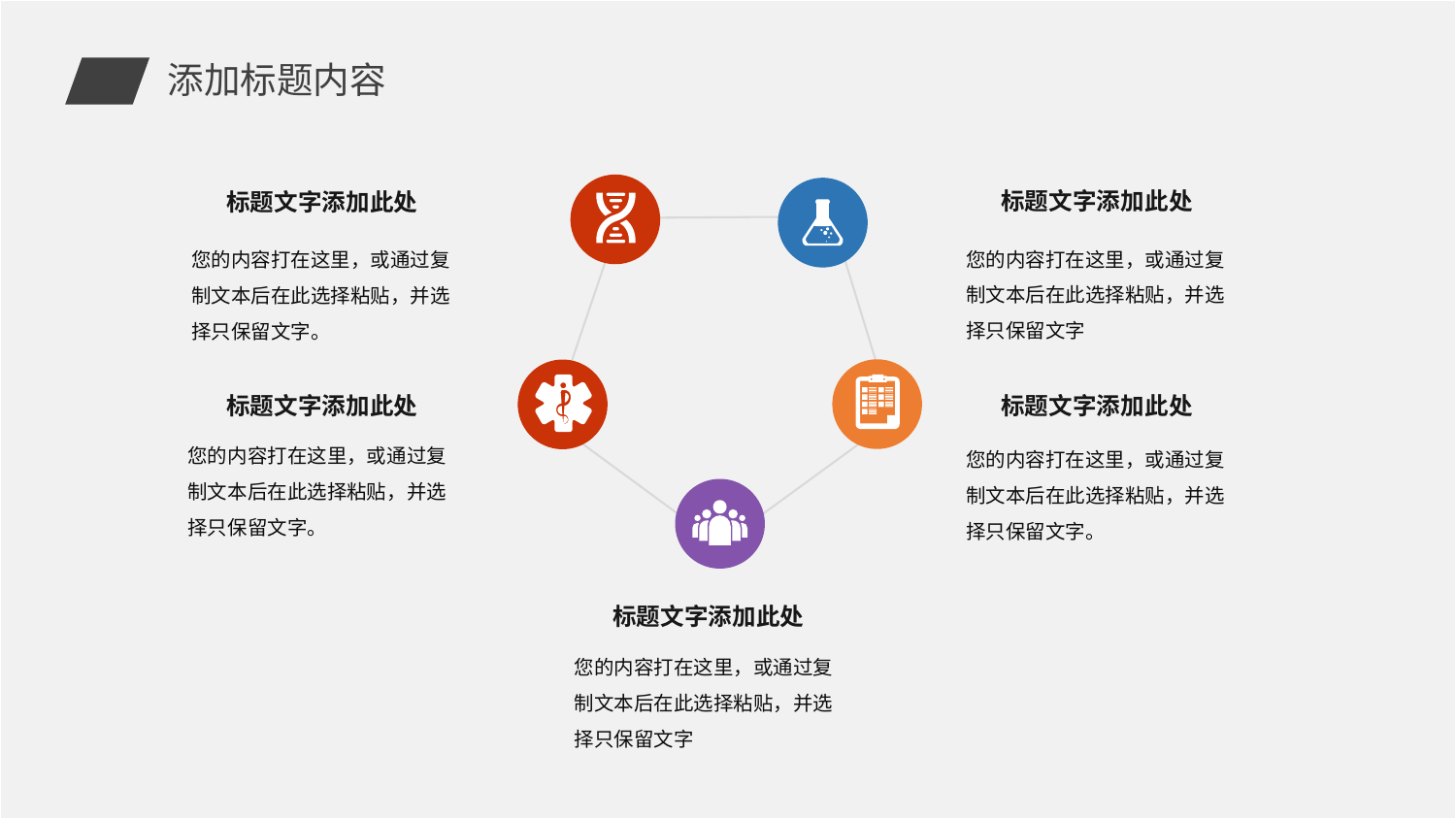

添加标题内容

标题文字添加此处

标题文字添加此处

您的内容打在这里，或通过复制文本后在此选择粘贴，并选择只保留文字
您的内容打在这里，或通过复制文本后在此选择粘贴，并选择只保留文字。
标题文字添加此处

标题文字添加此处

您的内容打在这里，或通过复制文本后在此选择粘贴，并选择只保留文字。
您的内容打在这里，或通过复制文本后在此选择粘贴，并选择只保留文字。
标题文字添加此处

您的内容打在这里，或通过复制文本后在此选择粘贴，并选择只保留文字